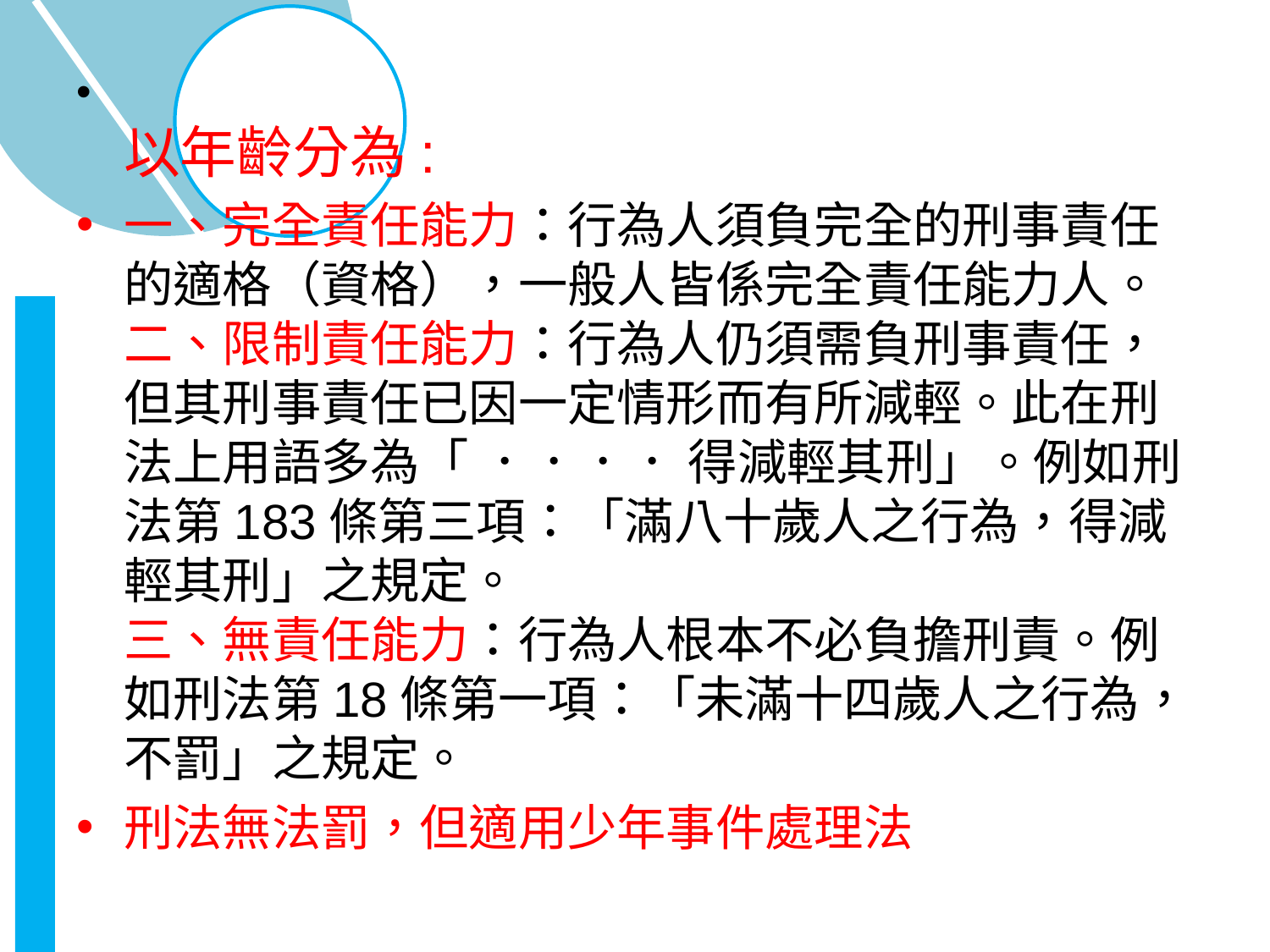

#
以年齡分為:
一、完全責任能力：行為人須負完全的刑事責任的適格（資格），一般人皆係完全責任能力人。 
二、限制責任能力：行為人仍須需負刑事責任，但其刑事責任已因一定情形而有所減輕。此在刑法上用語多為「 ．．．． 得減輕其刑」。例如刑法第183條第三項：「滿八十歲人之行為，得減輕其刑」之規定。 
三、無責任能力：行為人根本不必負擔刑責。例如刑法第18條第一項：「未滿十四歲人之行為， 不罰」之規定。
刑法無法罰，但適用少年事件處理法